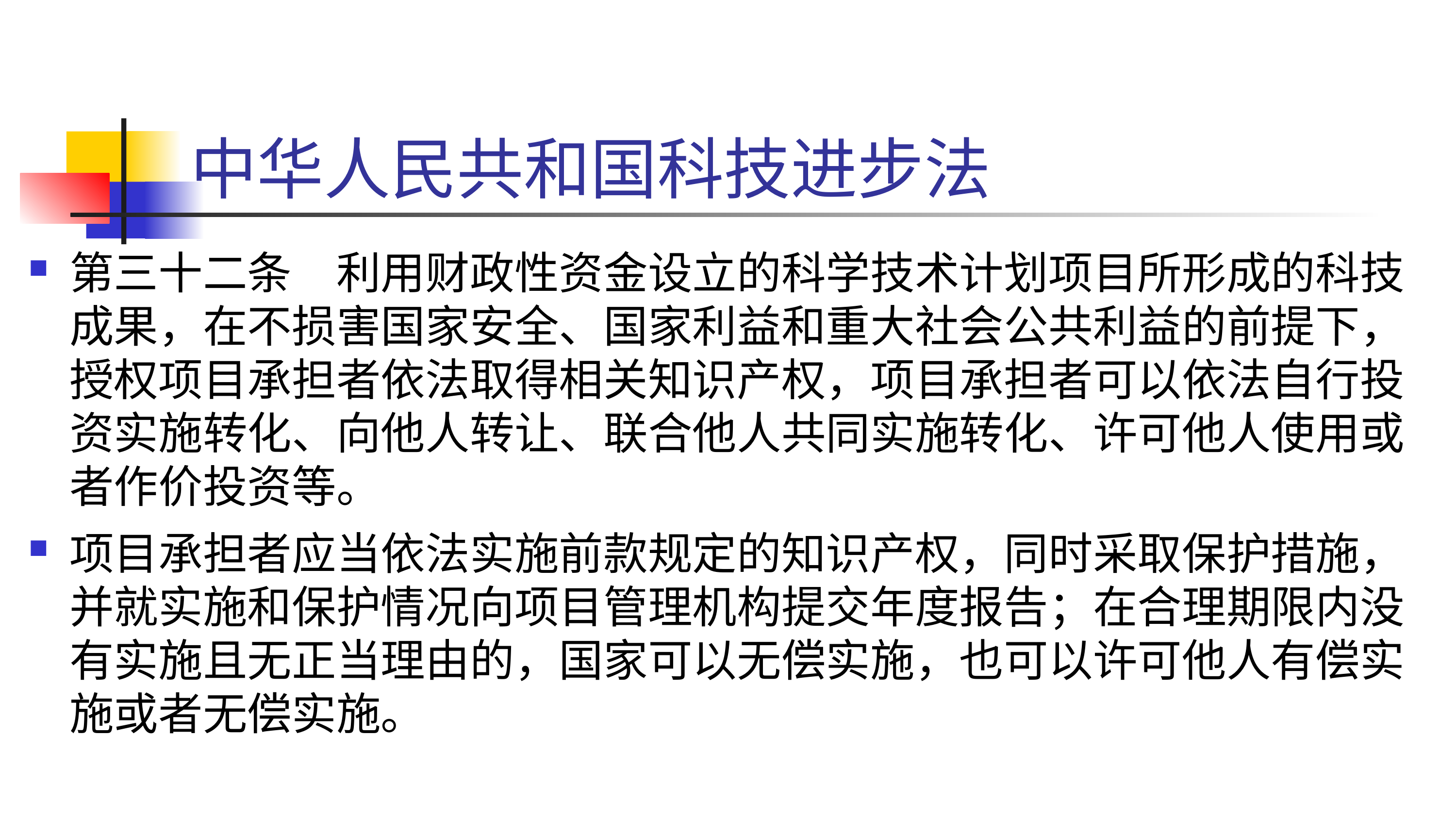

# 中华人民共和国科技进步法
第三十二条　利用财政性资金设立的科学技术计划项目所形成的科技成果，在不损害国家安全、国家利益和重大社会公共利益的前提下，授权项目承担者依法取得相关知识产权，项目承担者可以依法自行投资实施转化、向他人转让、联合他人共同实施转化、许可他人使用或者作价投资等。
项目承担者应当依法实施前款规定的知识产权，同时采取保护措施，并就实施和保护情况向项目管理机构提交年度报告；在合理期限内没有实施且无正当理由的，国家可以无偿实施，也可以许可他人有偿实施或者无偿实施。